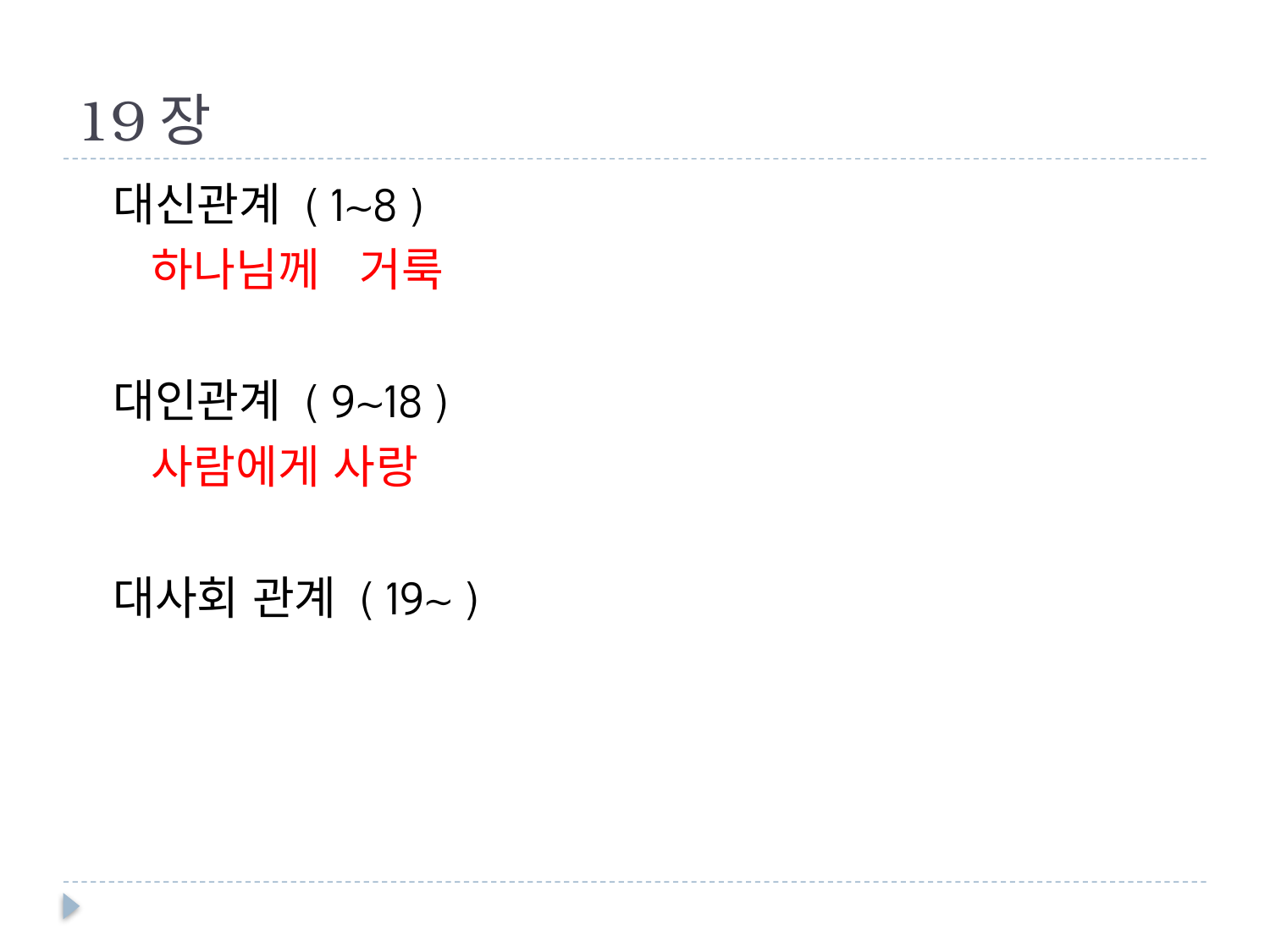

# 19장
  대신관계 ( 1~8 )
     하나님께   거룩

  대인관계 ( 9~18 )
     사람에게 사랑

  대사회 관계 ( 19~ )